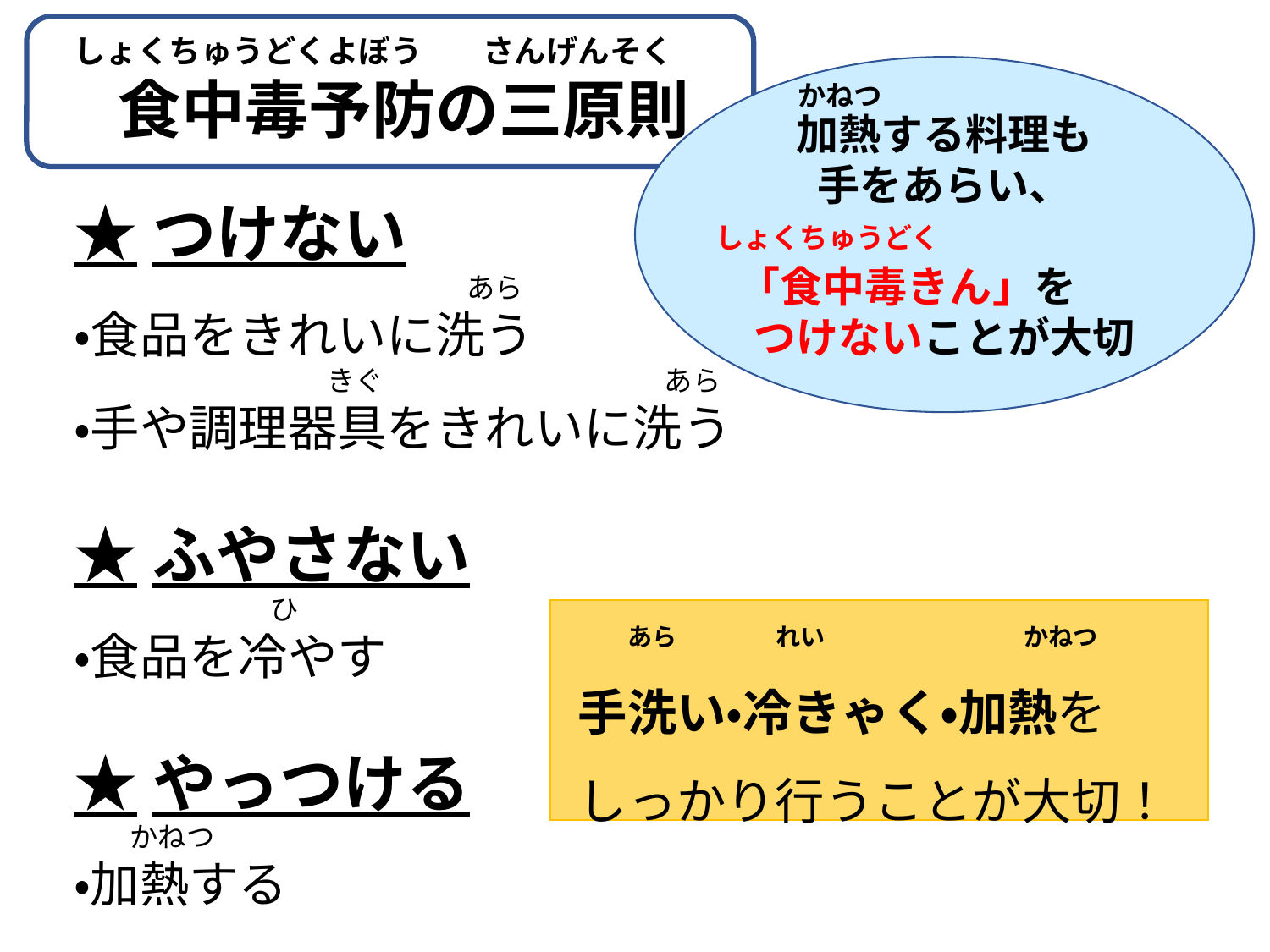

しょくちゅうどくよぼう　    さんげんそく
  食中毒予防の三原則
加熱する料理も
手をあらい、

「食中毒きん」を
つけないことが大切
かねつ
★つけない
                                                  　　　　　　　あら
・食品をきれいに洗う
　　　　　　　　　きぐ　　　　　　　　　　あら
・手や調理器具をきれいに洗う

★ふやさない
　　　　　　　ひ
・食品を冷やす

★やっつける
　　かねつ
・加熱する
しょくちゅうどく

　　あら　　　　れい　　　　　　　　かねつ
手洗い・冷きゃく・加熱を
しっかり行うことが大切！